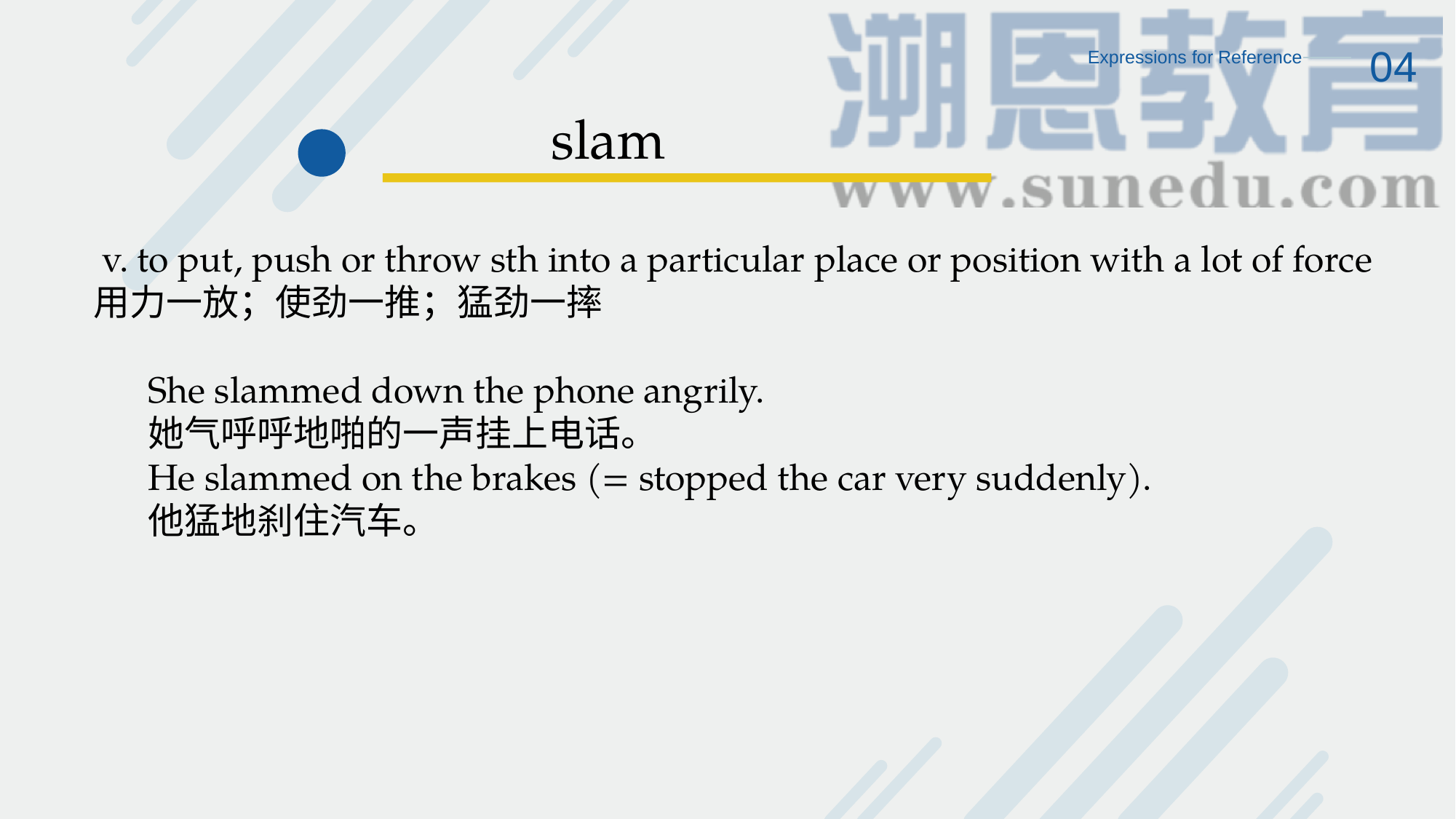

04
Expressions for Reference
slam

 v. to put, push or throw sth into a particular place or position with a lot of force用力一放；使劲一推；猛劲一摔

She slammed down the phone angrily.
她气呼呼地啪的一声挂上电话。
He slammed on the brakes (= stopped the car very suddenly).
他猛地刹住汽车。